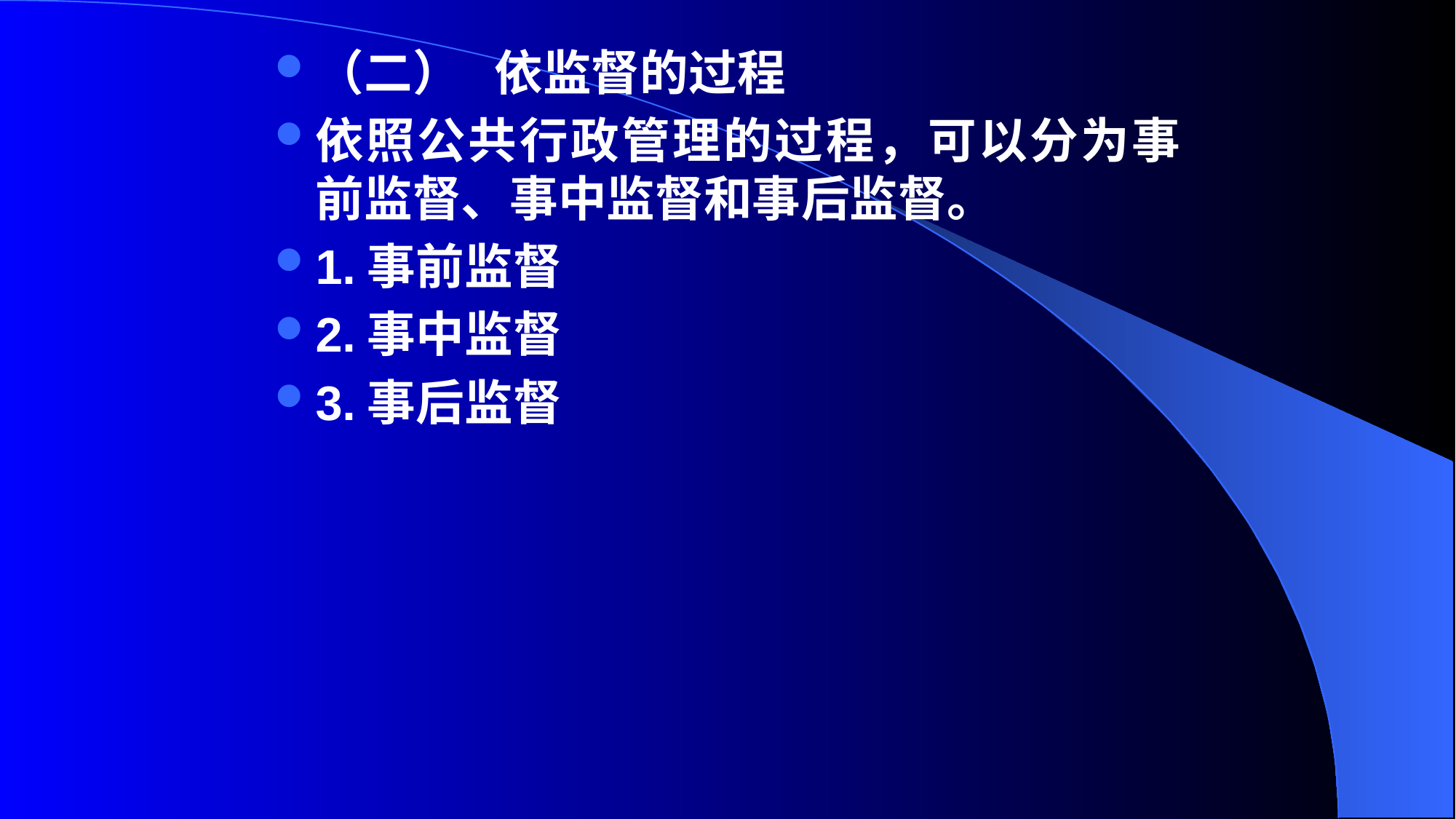

（二）   依监督的过程
依照公共行政管理的过程，可以分为事前监督、事中监督和事后监督。
1.事前监督
2.事中监督
3.事后监督